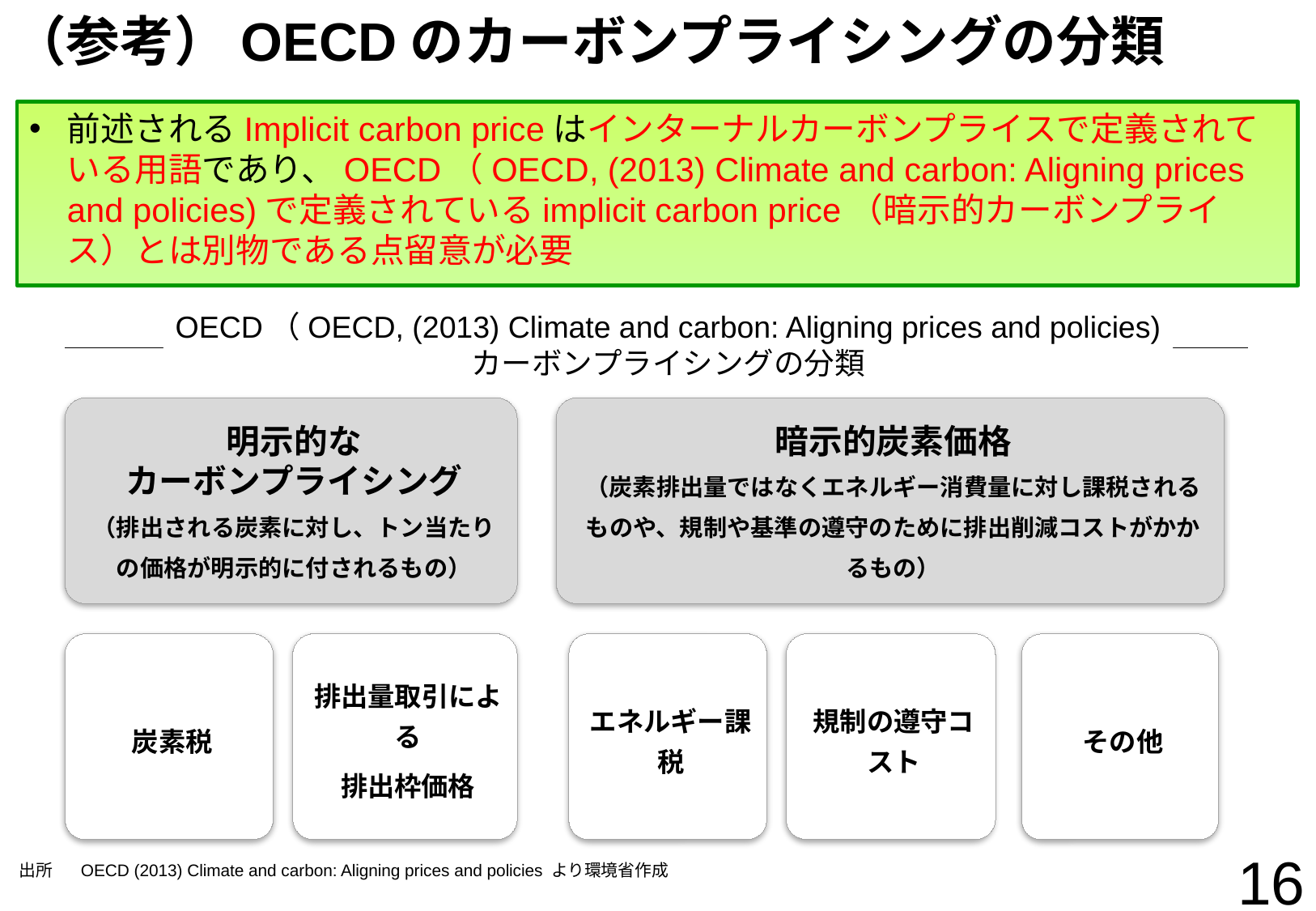

# （参考）OECDのカーボンプライシングの分類
前述されるImplicit carbon priceはインターナルカーボンプライスで定義されている用語であり、OECD（OECD, (2013) Climate and carbon: Aligning prices and policies)で定義されているimplicit carbon price（暗示的カーボンプライス）とは別物である点留意が必要
OECD（OECD, (2013) Climate and carbon: Aligning prices and policies)
カーボンプライシングの分類
明示的な
カーボンプライシング
（排出される炭素に対し、トン当たりの価格が明示的に付されるもの）
炭素税
排出量取引による
排出枠価格
暗示的炭素価格
（炭素排出量ではなくエネルギー消費量に対し課税されるものや、規制や基準の遵守のために排出削減コストがかかるもの）
エネルギー課税
規制の遵守コスト
その他
16
| 出所 | OECD (2013) Climate and carbon: Aligning prices and policies より環境省作成 |
| --- | --- |